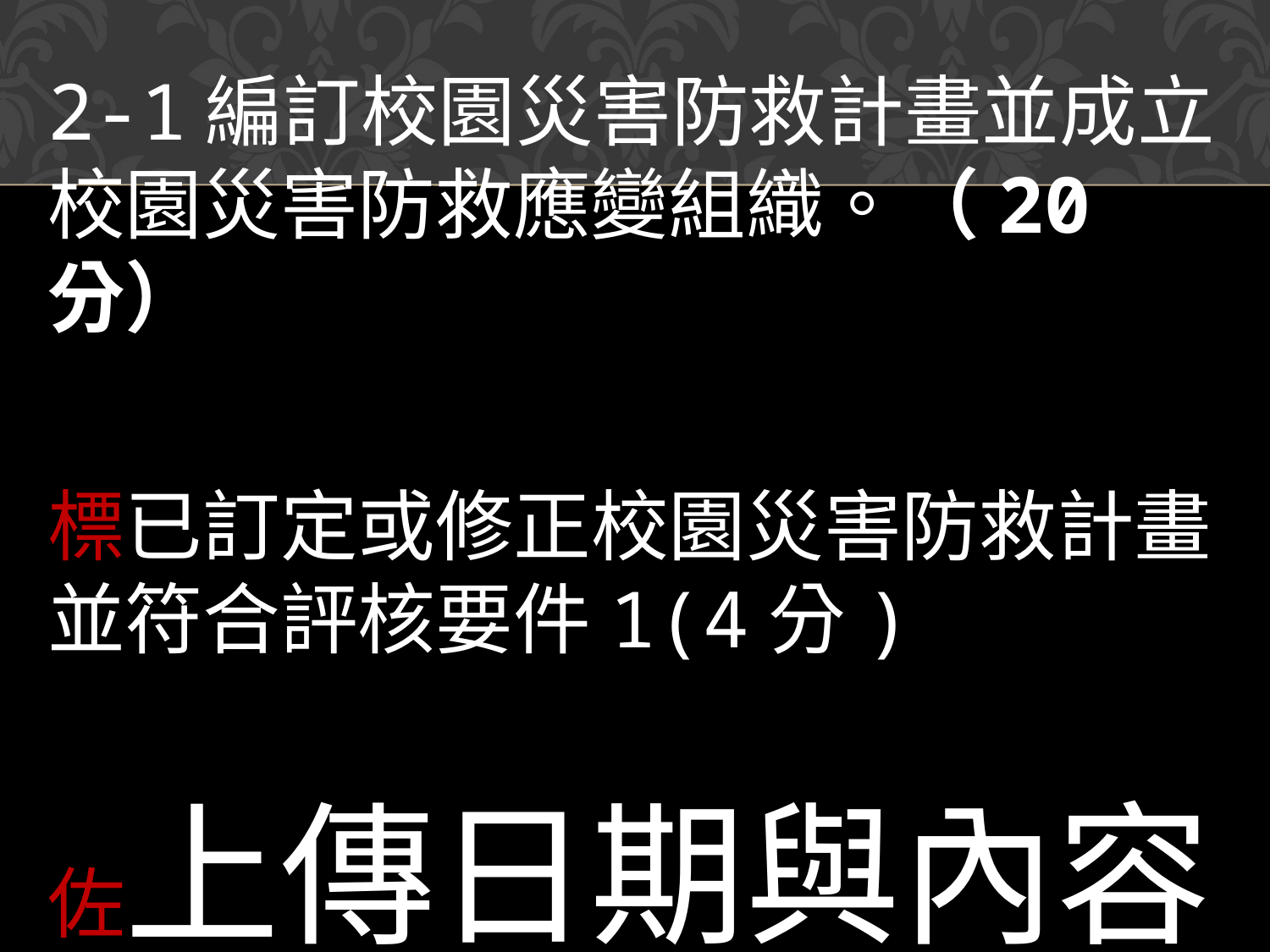

2-1編訂校園災害防救計畫並成立校園災害防救應變組織。（20分）

標已訂定或修正校園災害防救計畫並符合評核要件1(4分)

佐上傳日期與內容